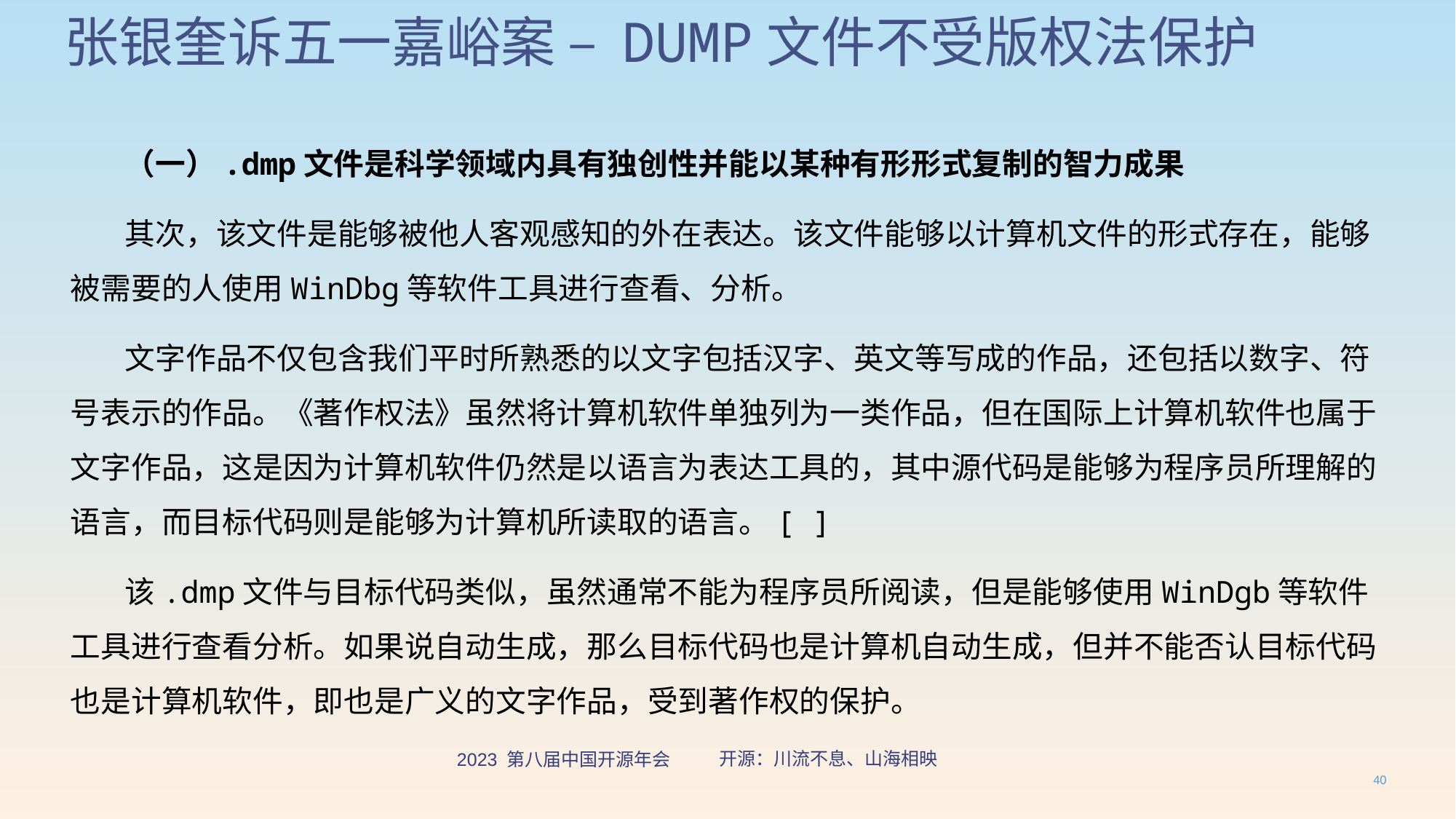

# 张银奎诉五一嘉峪案 – DUMP文件不受版权法保护
（一）.dmp文件是科学领域内具有独创性并能以某种有形形式复制的智力成果
其次，该文件是能够被他人客观感知的外在表达。该文件能够以计算机文件的形式存在，能够被需要的人使用WinDbg等软件工具进行查看、分析。
文字作品不仅包含我们平时所熟悉的以文字包括汉字、英文等写成的作品，还包括以数字、符号表示的作品。《著作权法》虽然将计算机软件单独列为一类作品，但在国际上计算机软件也属于文字作品，这是因为计算机软件仍然是以语言为表达工具的，其中源代码是能够为程序员所理解的语言，而目标代码则是能够为计算机所读取的语言。[ ]
该.dmp文件与目标代码类似，虽然通常不能为程序员所阅读，但是能够使用WinDgb等软件工具进行查看分析。如果说自动生成，那么目标代码也是计算机自动生成，但并不能否认目标代码也是计算机软件，即也是广义的文字作品，受到著作权的保护。
40